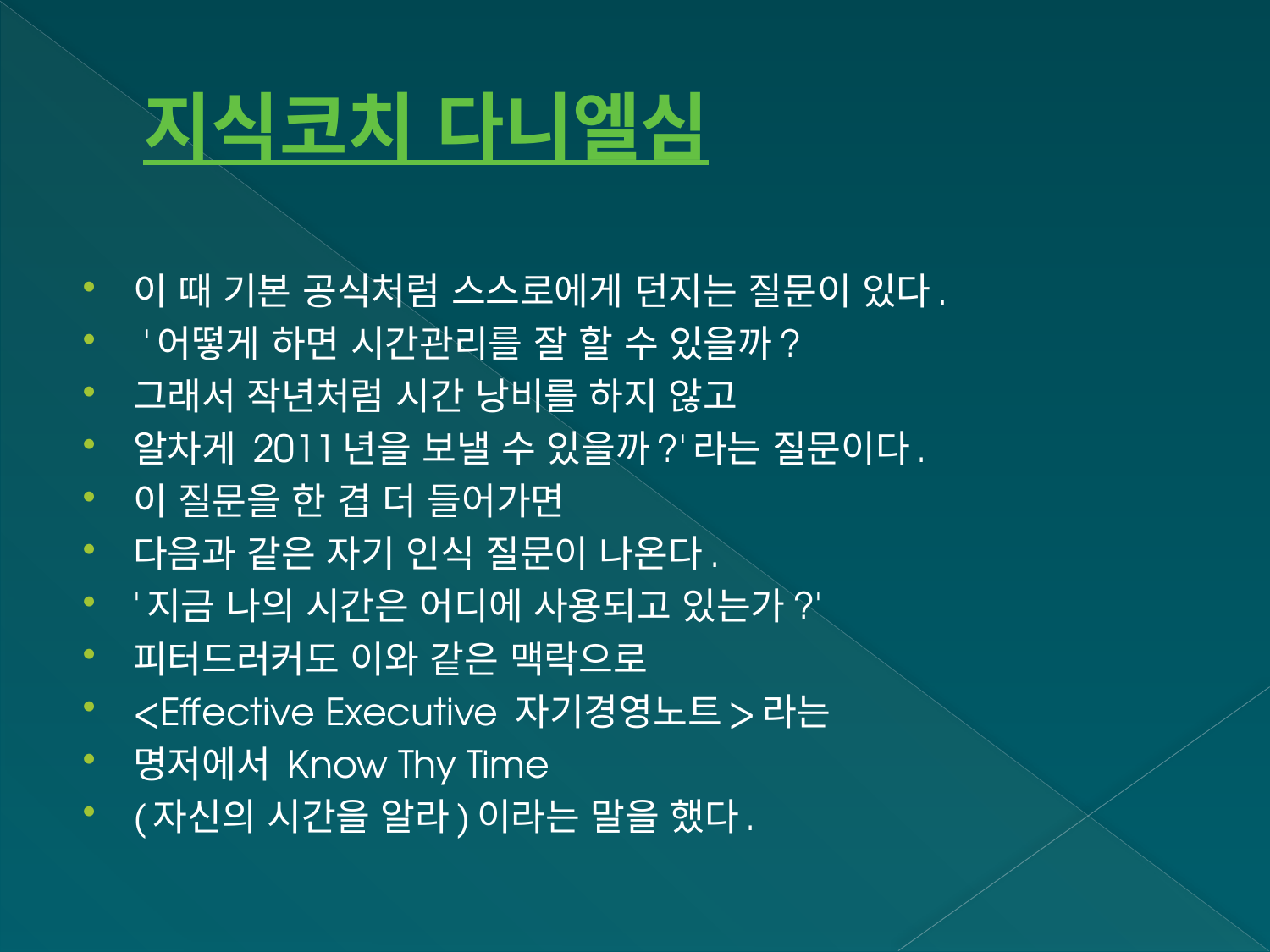

# 지식코치 다니엘심
이 때 기본 공식처럼 스스로에게 던지는 질문이 있다.
 '어떻게 하면 시간관리를 잘 할 수 있을까?
그래서 작년처럼 시간 낭비를 하지 않고
알차게 2011년을 보낼 수 있을까?'라는 질문이다.
이 질문을 한 겹 더 들어가면
다음과 같은 자기 인식 질문이 나온다.
'지금 나의 시간은 어디에 사용되고 있는가?'
피터드러커도 이와 같은 맥락으로
<Effective Executive 자기경영노트>라는
명저에서 Know Thy Time
(자신의 시간을 알라)이라는 말을 했다.